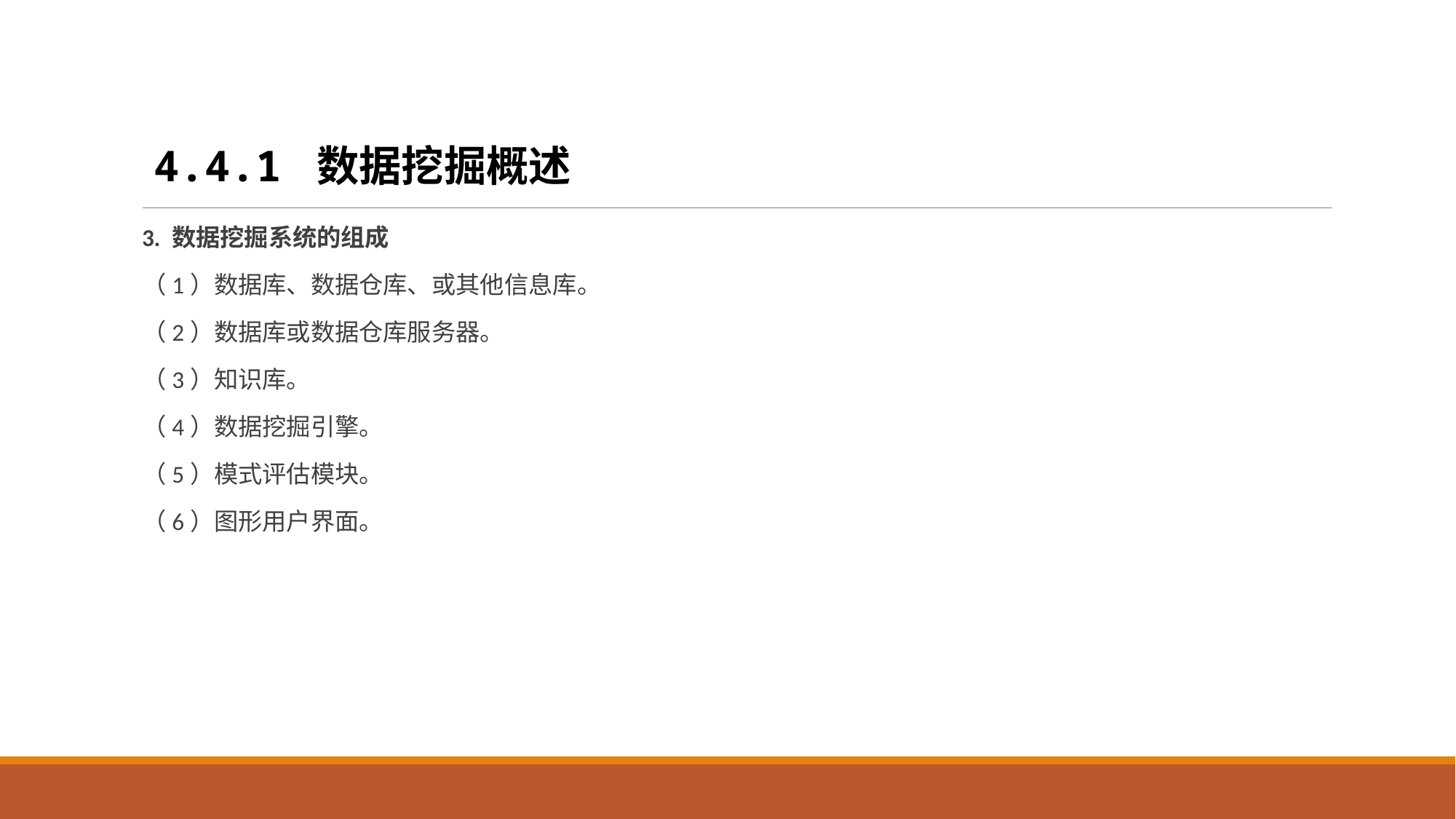

4.4.1 数据挖掘概述
3. 数据挖掘系统的组成
（1）数据库、数据仓库、或其他信息库。
（2）数据库或数据仓库服务器。
（3）知识库。
（4）数据挖掘引擎。
（5）模式评估模块。
（6）图形用户界面。